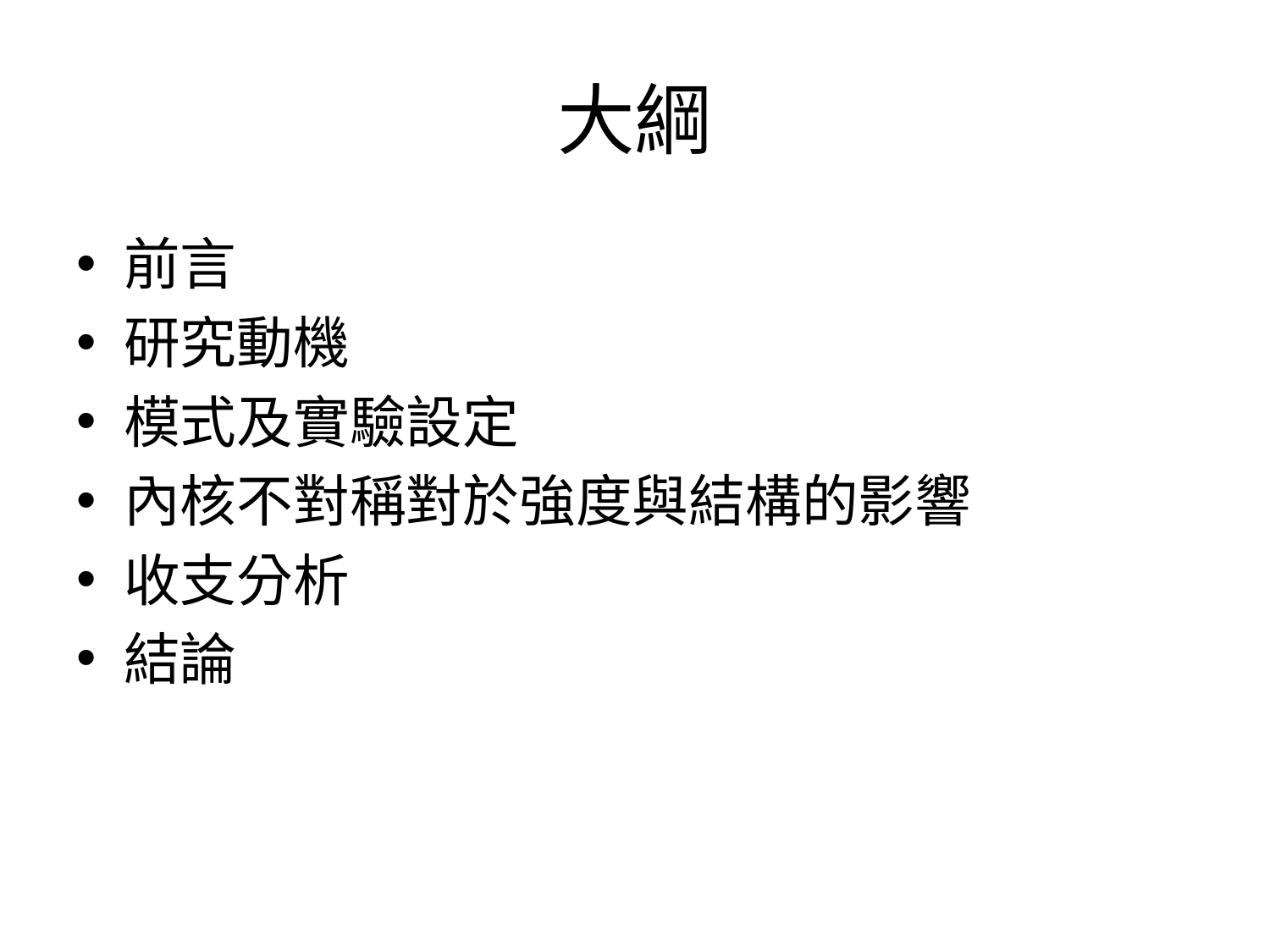

# 大綱
前言
研究動機
模式及實驗設定
內核不對稱對於強度與結構的影響
收支分析
結論